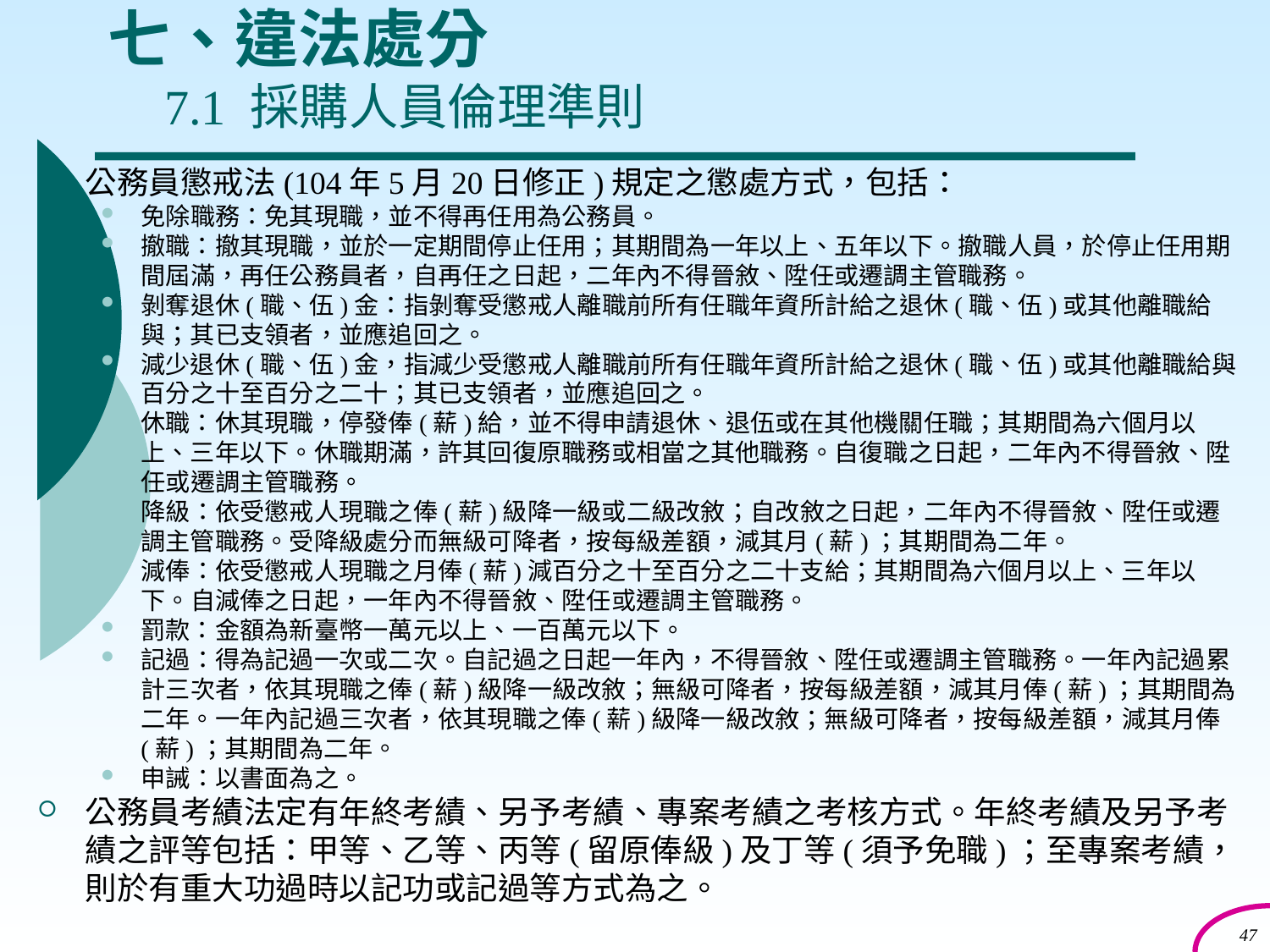

# 七、違法處分 7.1 採購人員倫理準則
公務員懲戒法(104年5月20日修正)規定之懲處方式，包括：
免除職務：免其現職，並不得再任用為公務員。
撤職：撤其現職，並於一定期間停止任用；其期間為一年以上、五年以下。撤職人員，於停止任用期間屆滿，再任公務員者，自再任之日起，二年內不得晉敘、陞任或遷調主管職務。
剝奪退休(職、伍)金：指剝奪受懲戒人離職前所有任職年資所計給之退休(職、伍)或其他離職給與；其已支領者，並應追回之。
減少退休(職、伍)金，指減少受懲戒人離職前所有任職年資所計給之退休(職、伍)或其他離職給與百分之十至百分之二十；其已支領者，並應追回之。
休職：休其現職，停發俸(薪)給，並不得申請退休、退伍或在其他機關任職；其期間為六個月以上、三年以下。休職期滿，許其回復原職務或相當之其他職務。自復職之日起，二年內不得晉敘、陞任或遷調主管職務。
降級：依受懲戒人現職之俸(薪)級降一級或二級改敘；自改敘之日起，二年內不得晉敘、陞任或遷調主管職務。受降級處分而無級可降者，按每級差額，減其月(薪)；其期間為二年。
減俸：依受懲戒人現職之月俸(薪)減百分之十至百分之二十支給；其期間為六個月以上、三年以下。自減俸之日起，一年內不得晉敘、陞任或遷調主管職務。
罰款：金額為新臺幣一萬元以上、一百萬元以下。
記過：得為記過一次或二次。自記過之日起一年內，不得晉敘、陞任或遷調主管職務。一年內記過累計三次者，依其現職之俸(薪)級降一級改敘；無級可降者，按每級差額，減其月俸(薪)；其期間為二年。一年內記過三次者，依其現職之俸(薪)級降一級改敘；無級可降者，按每級差額，減其月俸(薪)；其期間為二年。
申誡：以書面為之。
公務員考績法定有年終考績、另予考績、專案考績之考核方式。年終考績及另予考績之評等包括：甲等、乙等、丙等(留原俸級)及丁等(須予免職)；至專案考績，則於有重大功過時以記功或記過等方式為之。
47